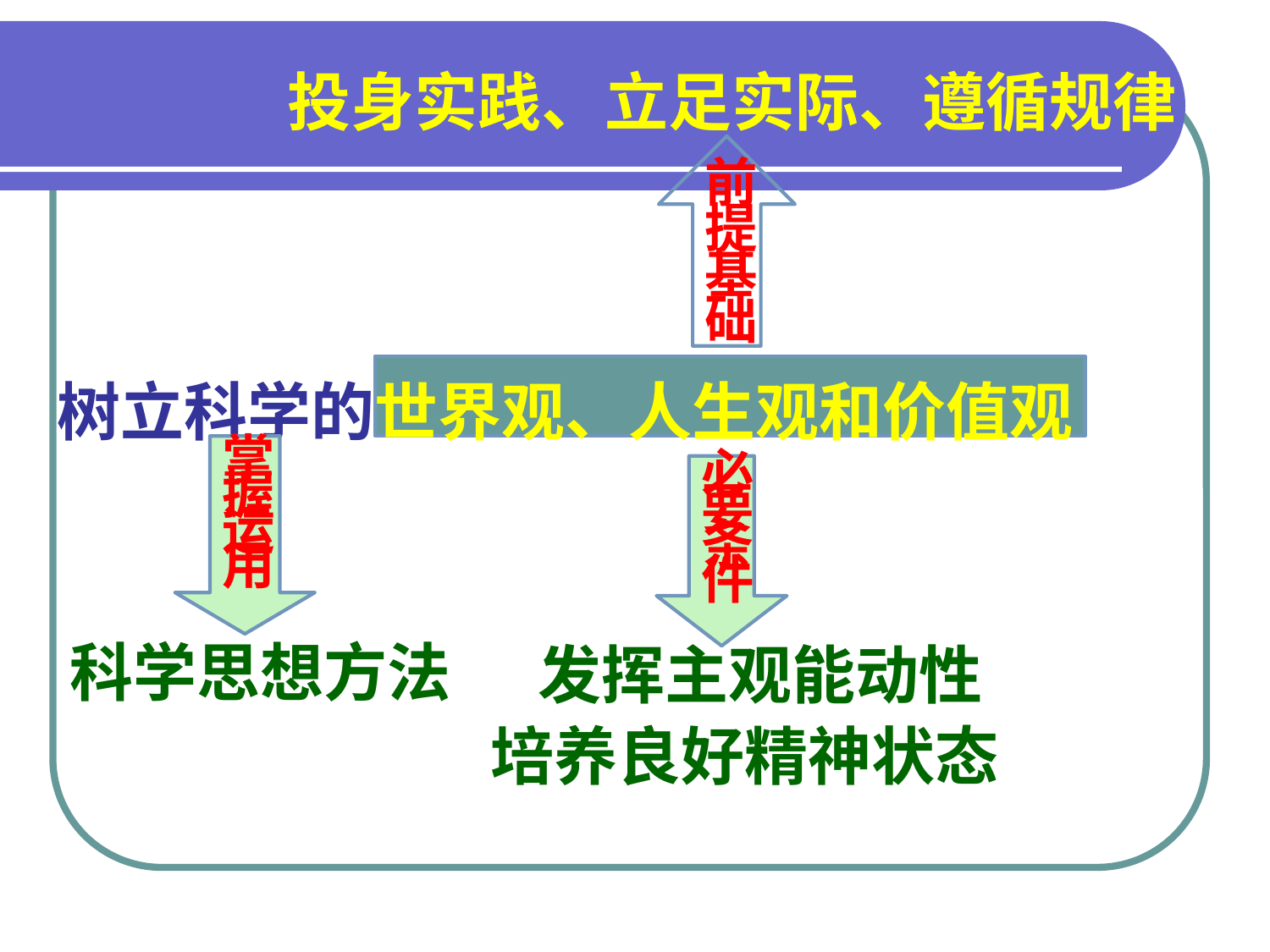

投身实践、立足实际、遵循规律
前提基础

树立科学的世界观、人生观和价值观
掌握运用
科学思想方法
必要条件
 发挥主观能动性
培养良好精神状态